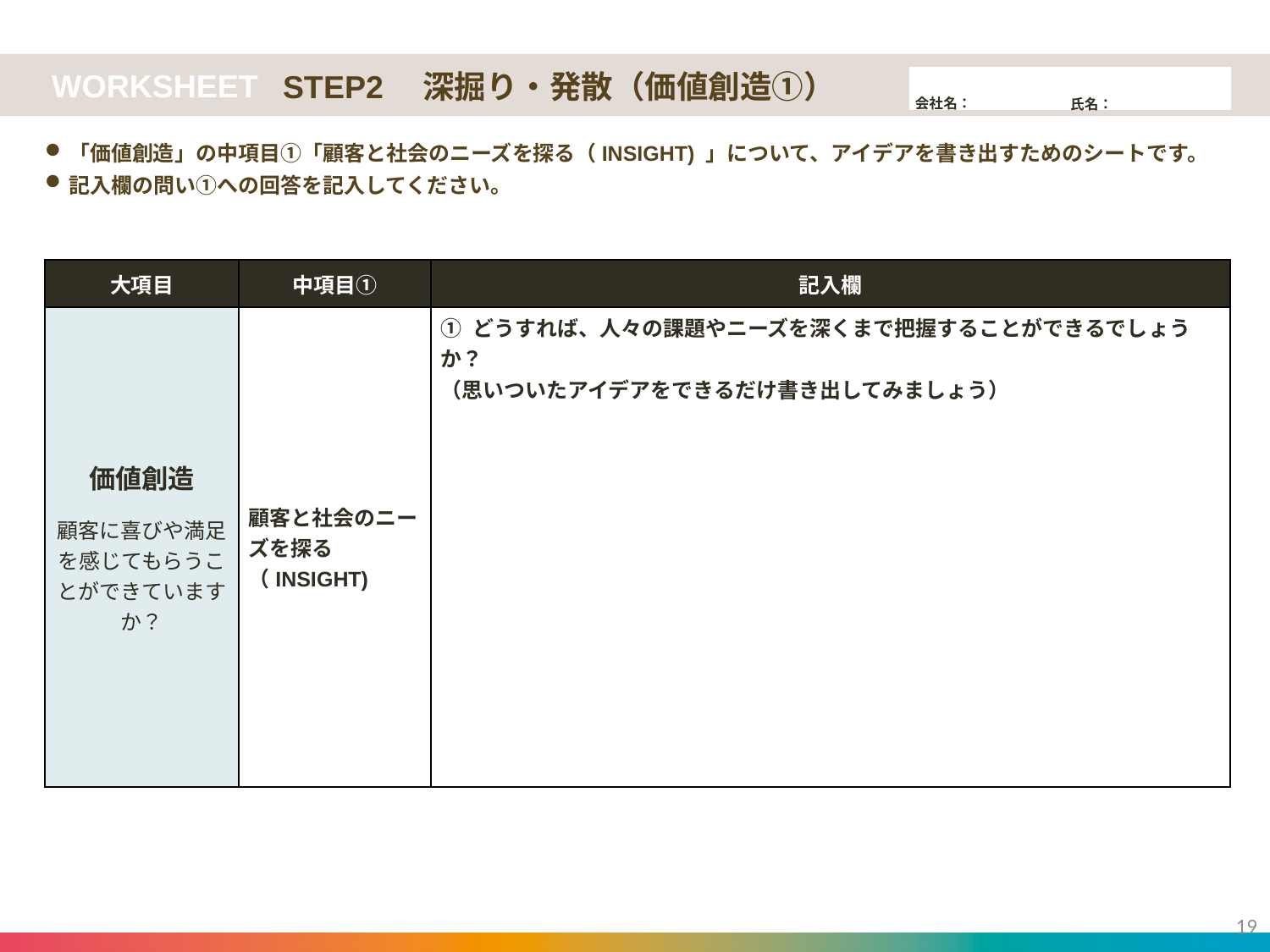

STEP2　深掘り・発散（価値創造①）
「価値創造」の中項目①「顧客と社会のニーズを探る（INSIGHT) 」について、アイデアを書き出すためのシートです。
記入欄の問い①への回答を記入してください。
| 大項目 | 中項目① | 記入欄 |
| --- | --- | --- |
| 価値創造 顧客に喜びや満足を感じてもらうことができていますか？ | 顧客と社会のニーズを探る （INSIGHT) | ① どうすれば、人々の課題やニーズを深くまで把握することができるでしょうか？ （思いついたアイデアをできるだけ書き出してみましょう） |